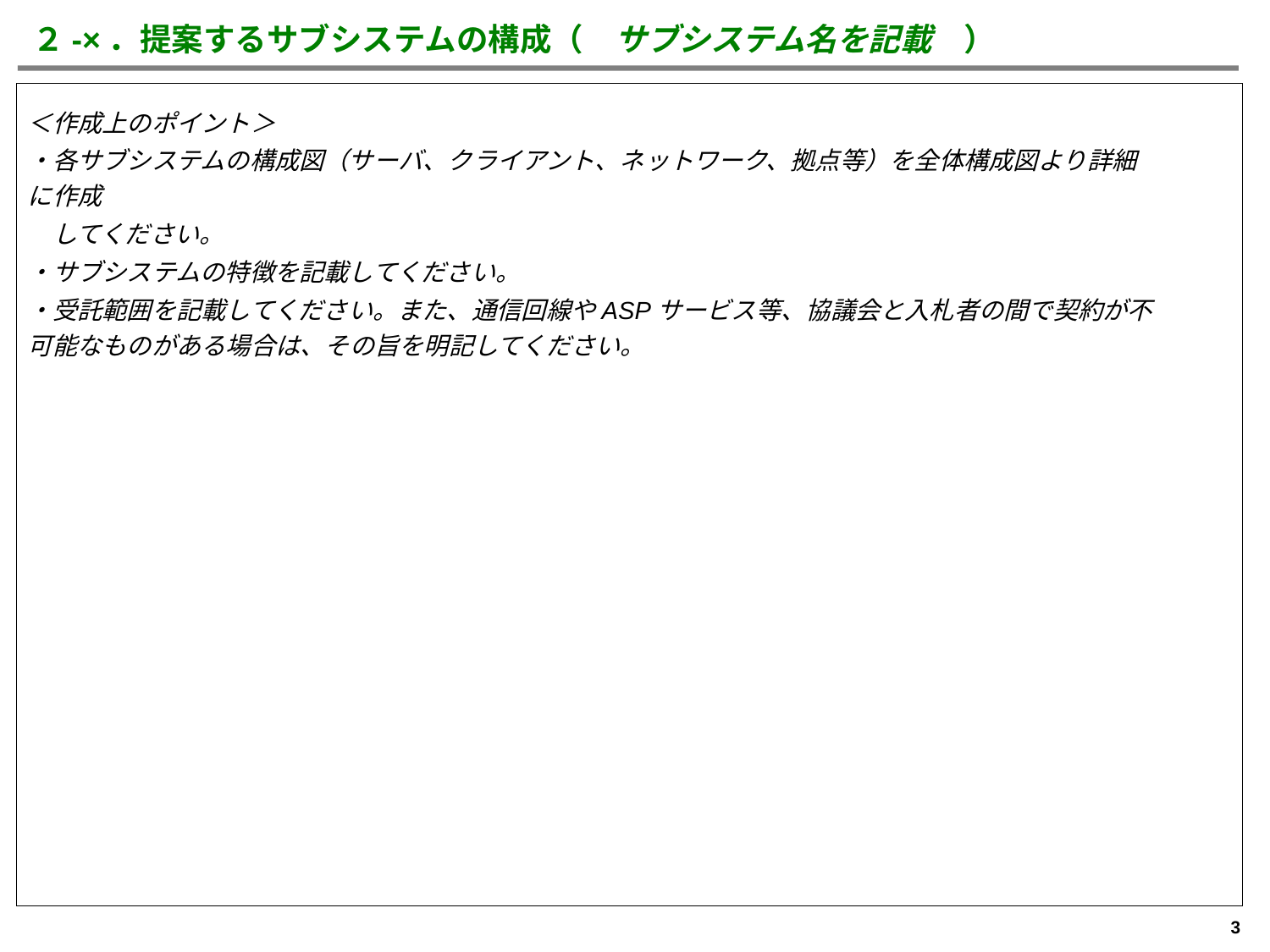

２-×．提案するサブシステムの構成（　サブシステム名を記載　）
＜作成上のポイント＞
・各サブシステムの構成図（サーバ、クライアント、ネットワーク、拠点等）を全体構成図より詳細に作成
　してください。
・サブシステムの特徴を記載してください。
・受託範囲を記載してください。また、通信回線やASPサービス等、協議会と入札者の間で契約が不可能なものがある場合は、その旨を明記してください。
3